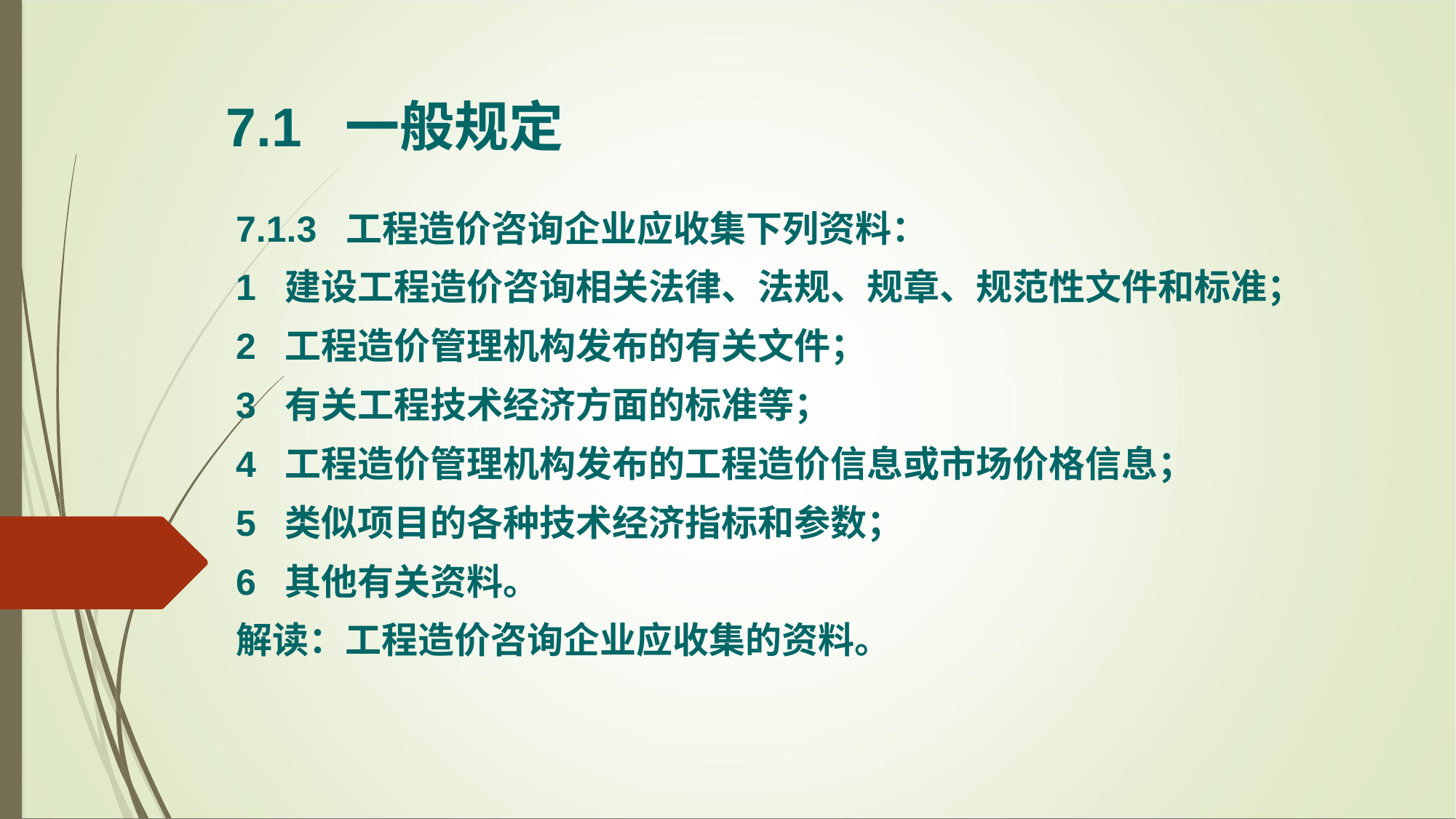

7.1  一般规定
7.1.3  工程造价咨询企业应收集下列资料：
1  建设工程造价咨询相关法律、法规、规章、规范性文件和标准；
2  工程造价管理机构发布的有关文件；
3  有关工程技术经济方面的标准等；
4  工程造价管理机构发布的工程造价信息或市场价格信息；
5  类似项目的各种技术经济指标和参数；
6  其他有关资料。
解读：工程造价咨询企业应收集的资料。